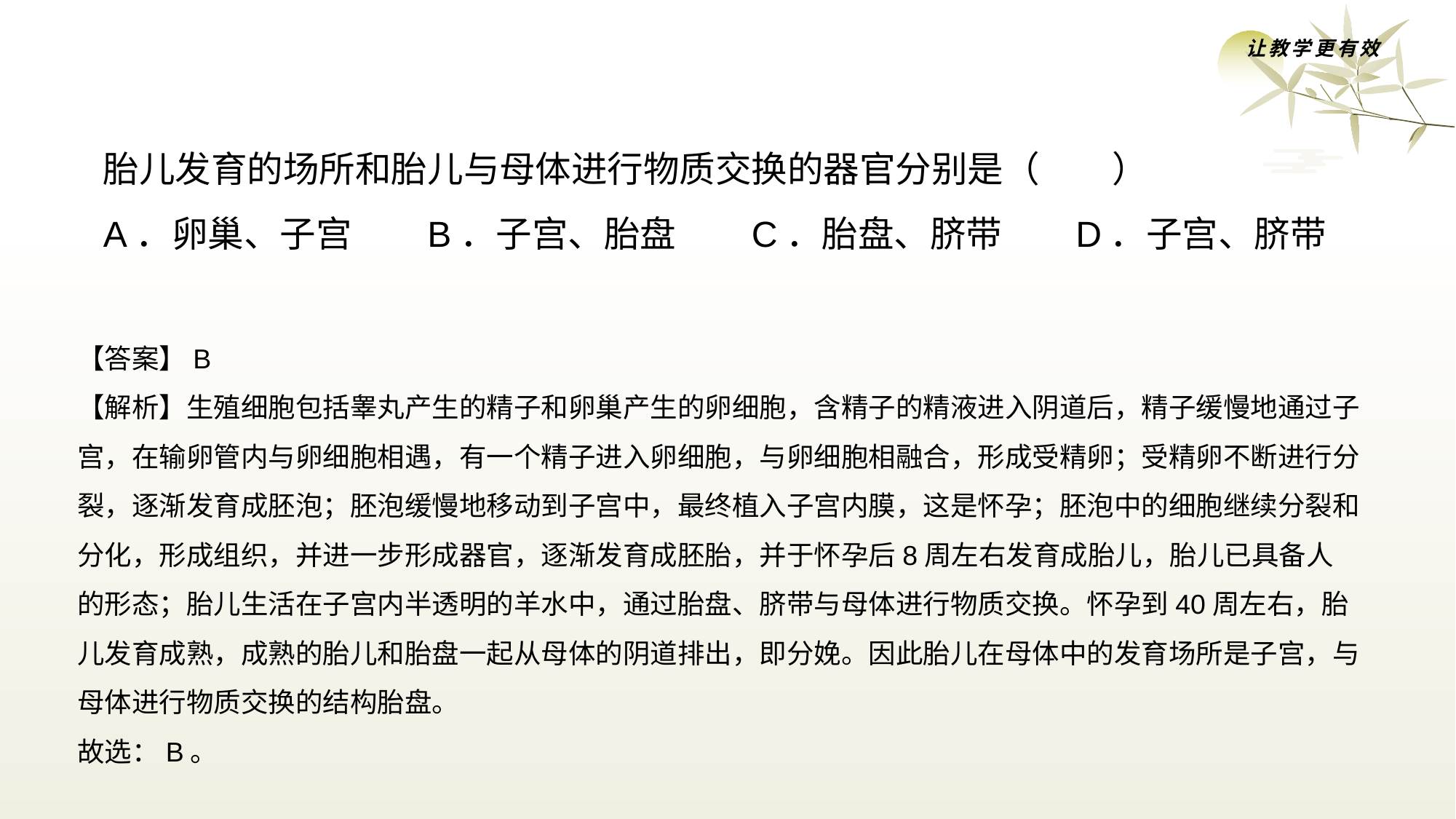

让教学更有效
胎儿发育的场所和胎儿与母体进行物质交换的器官分别是（　　）
A．卵巢、子宫	B．子宫、胎盘	C．胎盘、脐带	D．子宫、脐带
【答案】B
【解析】生殖细胞包括睾丸产生的精子和卵巢产生的卵细胞，含精子的精液进入阴道后，精子缓慢地通过子宫，在输卵管内与卵细胞相遇，有一个精子进入卵细胞，与卵细胞相融合，形成受精卵；受精卵不断进行分裂，逐渐发育成胚泡；胚泡缓慢地移动到子宫中，最终植入子宫内膜，这是怀孕；胚泡中的细胞继续分裂和分化，形成组织，并进一步形成器官，逐渐发育成胚胎，并于怀孕后8周左右发育成胎儿，胎儿已具备人的形态；胎儿生活在子宫内半透明的羊水中，通过胎盘、脐带与母体进行物质交换。怀孕到40周左右，胎儿发育成熟，成熟的胎儿和胎盘一起从母体的阴道排出，即分娩。因此胎儿在母体中的发育场所是子宫，与母体进行物质交换的结构胎盘。
故选：B。